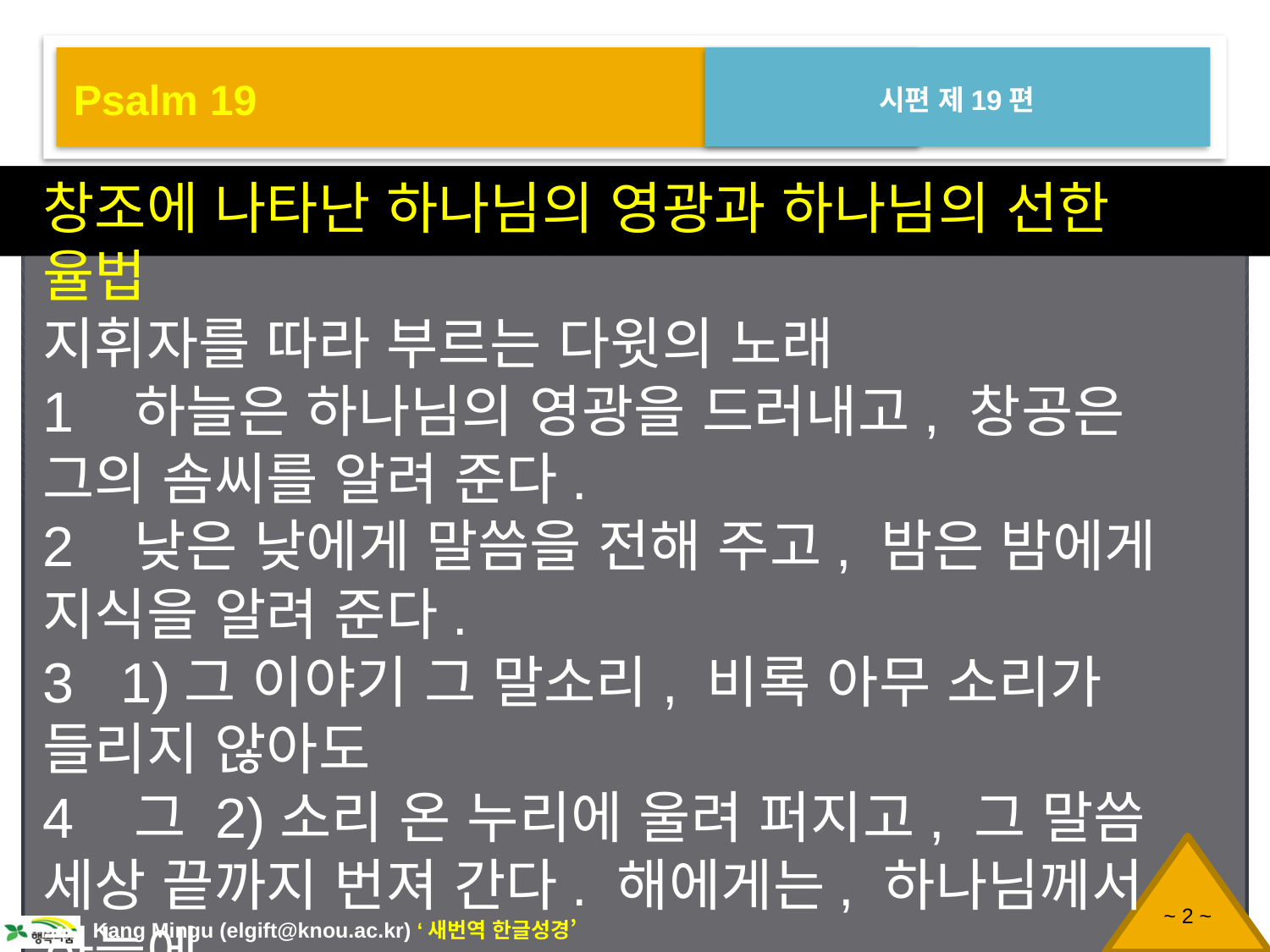

Psalm 19
시편 제19편
창조에 나타난 하나님의 영광과 하나님의 선한 율법
지휘자를 따라 부르는 다윗의 노래
1   하늘은 하나님의 영광을 드러내고, 창공은 그의 솜씨를 알려 준다.
2   낮은 낮에게 말씀을 전해 주고, 밤은 밤에게 지식을 알려 준다.
3   1)그 이야기 그 말소리, 비록 아무 소리가 들리지 않아도
4   그 2)소리 온 누리에 울려 퍼지고, 그 말씀 세상 끝까지 번져 간다. 해에게는, 하나님께서 하늘에